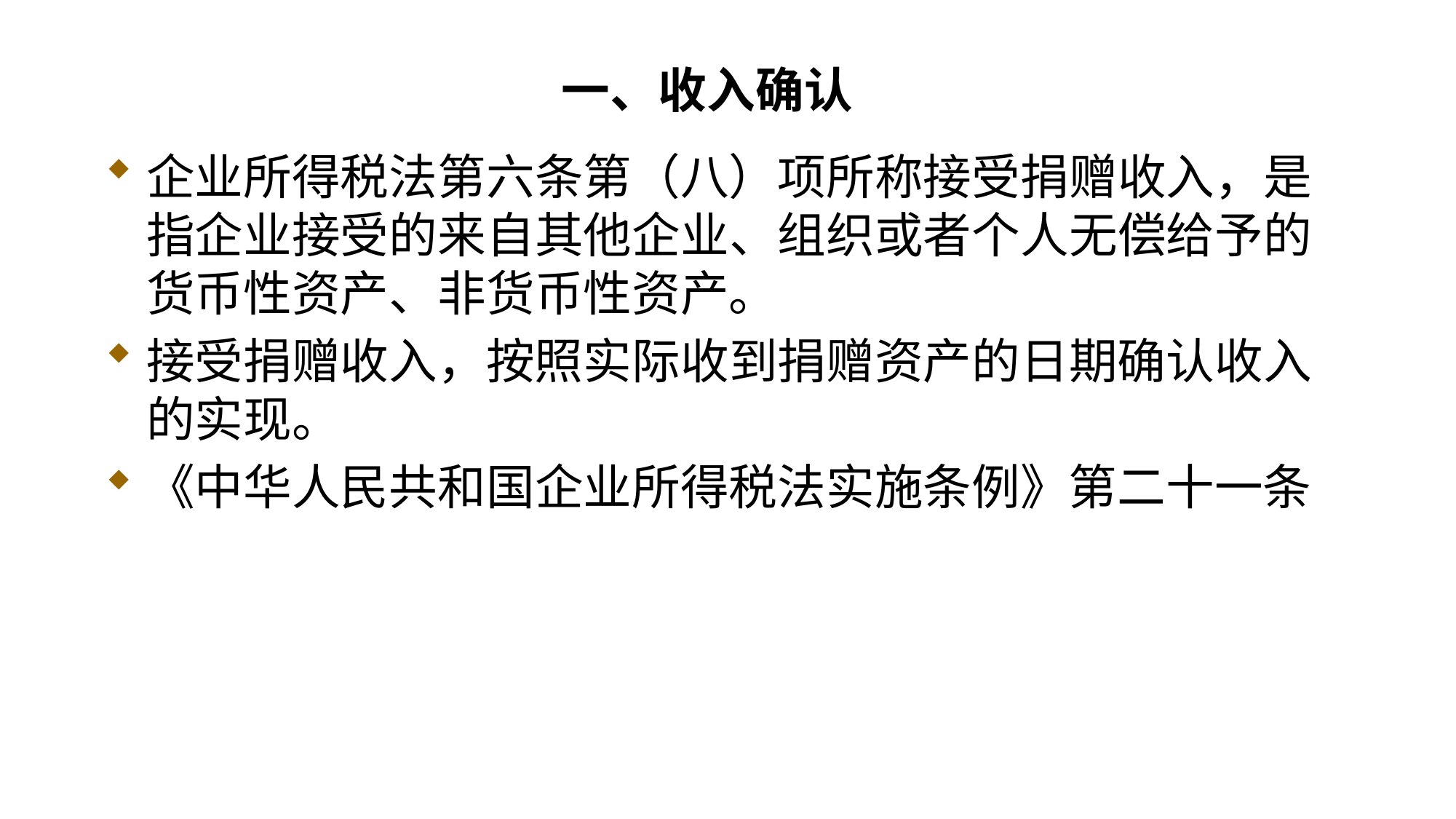

# 一、收入确认
企业所得税法第六条第（八）项所称接受捐赠收入，是指企业接受的来自其他企业、组织或者个人无偿给予的货币性资产、非货币性资产。
接受捐赠收入，按照实际收到捐赠资产的日期确认收入的实现。
《中华人民共和国企业所得税法实施条例》第二十一条